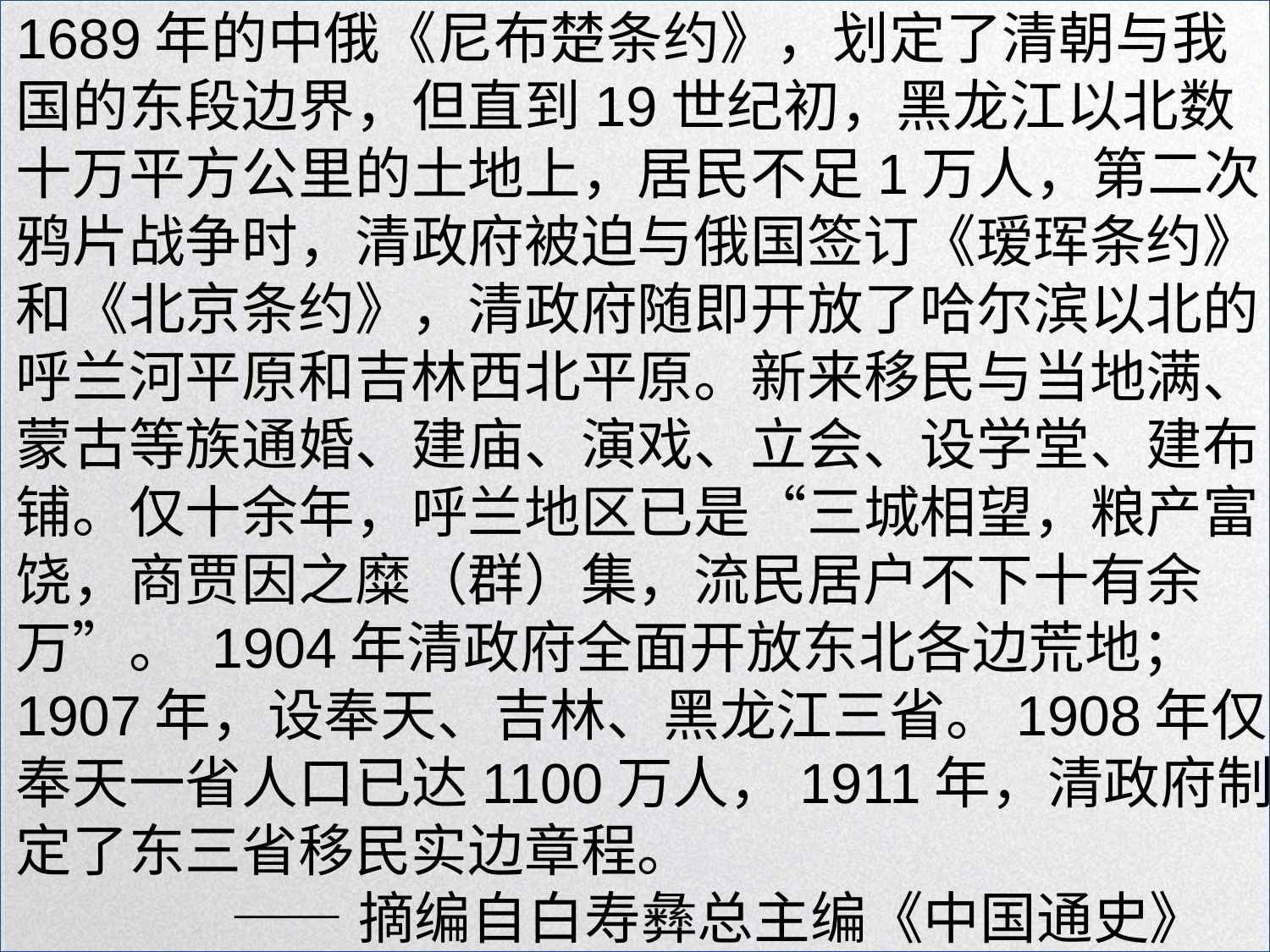

1689年的中俄《尼布楚条约》，划定了清朝与我国的东段边界，但直到19世纪初，黑龙江以北数十万平方公里的土地上，居民不足1万人，第二次鸦片战争时，清政府被迫与俄国签订《瑷珲条约》和《北京条约》，清政府随即开放了哈尔滨以北的呼兰河平原和吉林西北平原。新来移民与当地满、蒙古等族通婚、建庙、演戏、立会、设学堂、建布铺。仅十余年，呼兰地区已是“三城相望，粮产富饶，商贾因之糜（群）集，流民居户不下十有余万”。 1904年清政府全面开放东北各边荒地；1907年，设奉天、吉林、黑龙江三省。1908年仅奉天一省人口已达1100万人，1911年，清政府制定了东三省移民实边章程。
                 ——摘编自白寿彝总主编《中国通史》